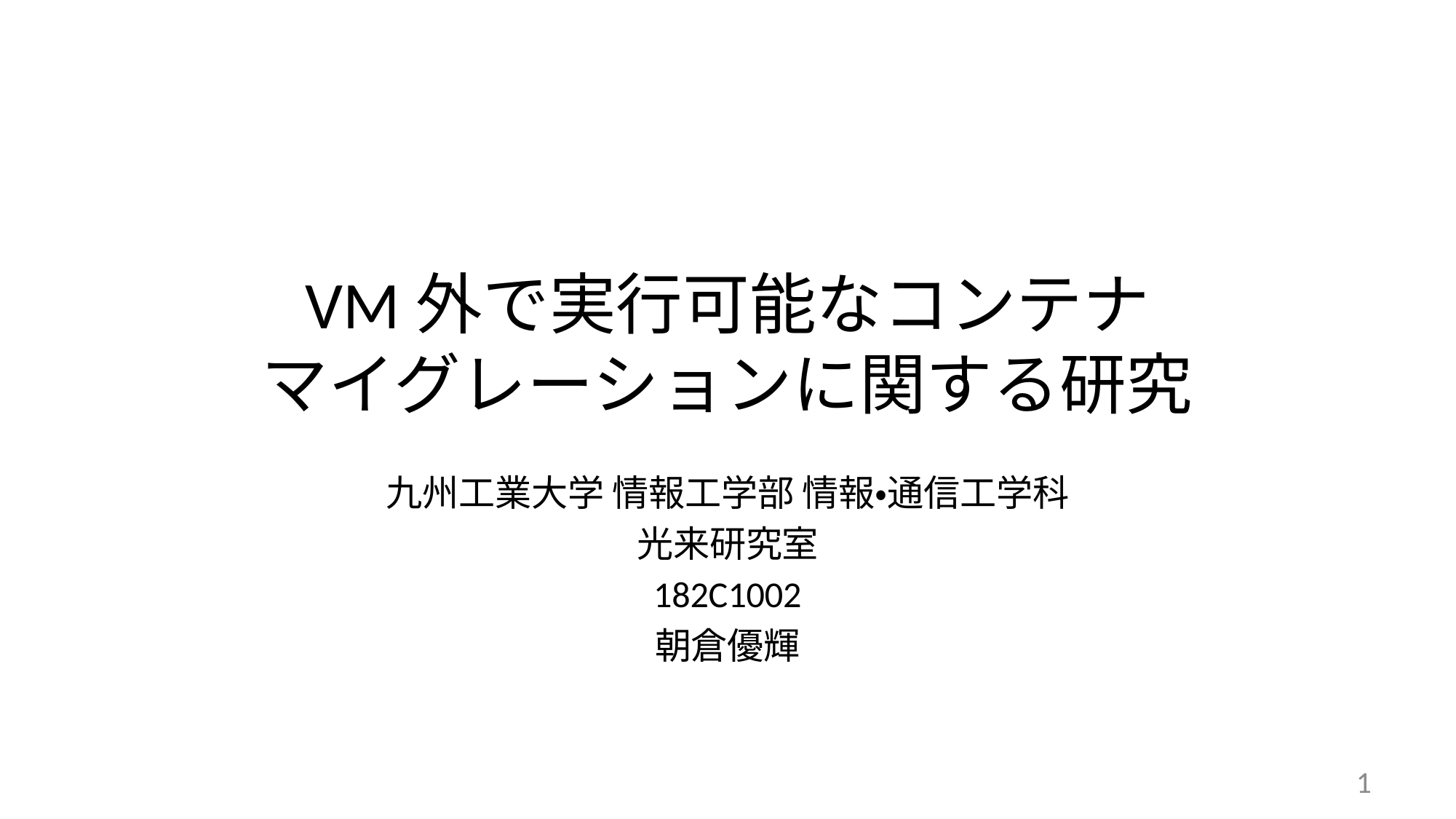

# VM外で実行可能なコンテナ マイグレーションに関する研究
九州工業大学 情報工学部 情報・通信工学科
光来研究室
182C1002
朝倉優輝

1